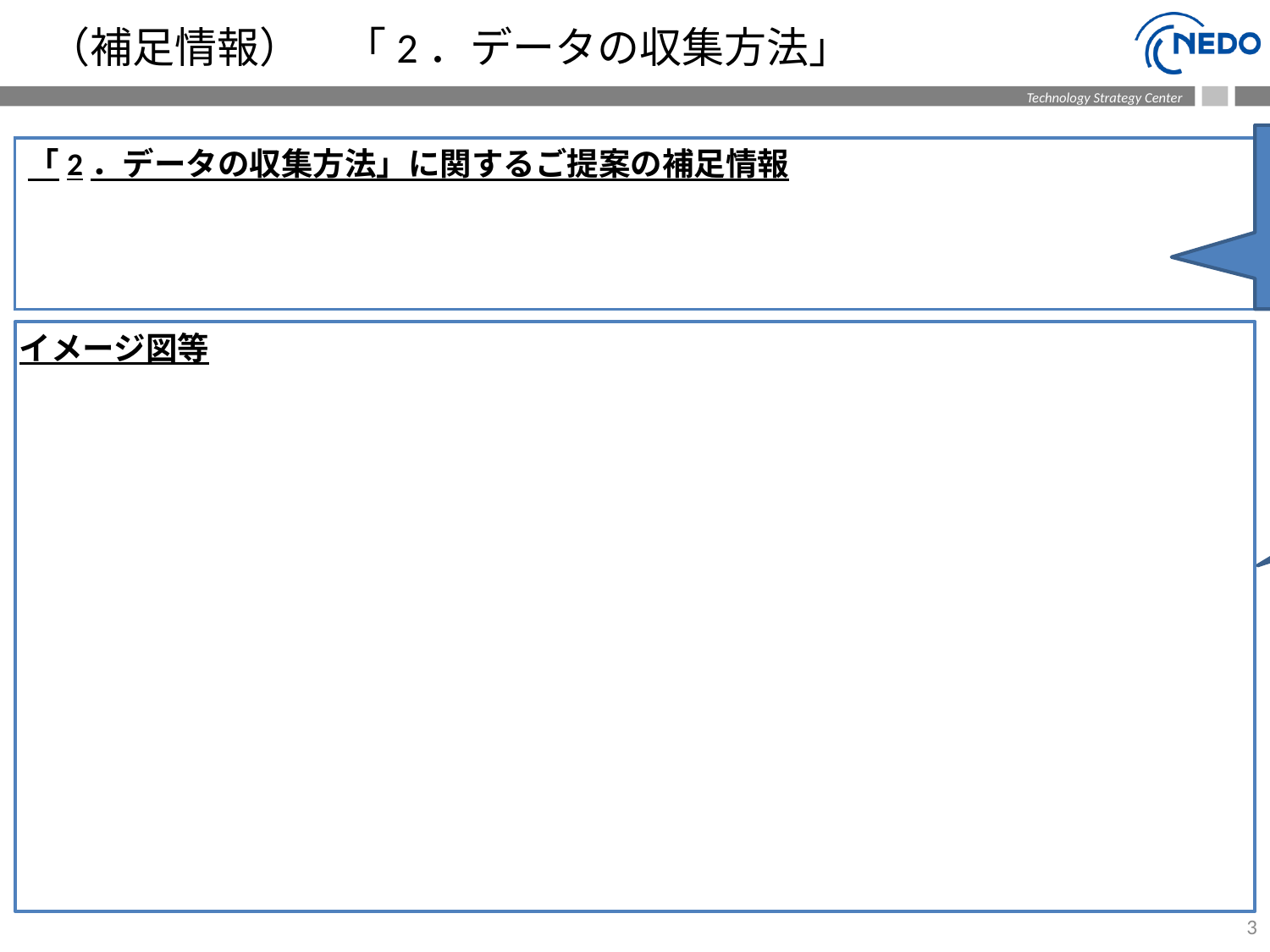

# （補足情報）　「2．データの収集方法」
Web入力項目「2．データの収集法法」に対応した補足情報を記載してください。
「2．データの収集方法」に関するご提案の補足情報
イメージ図等

枠、ページ数は適宜調整して下さい。
3